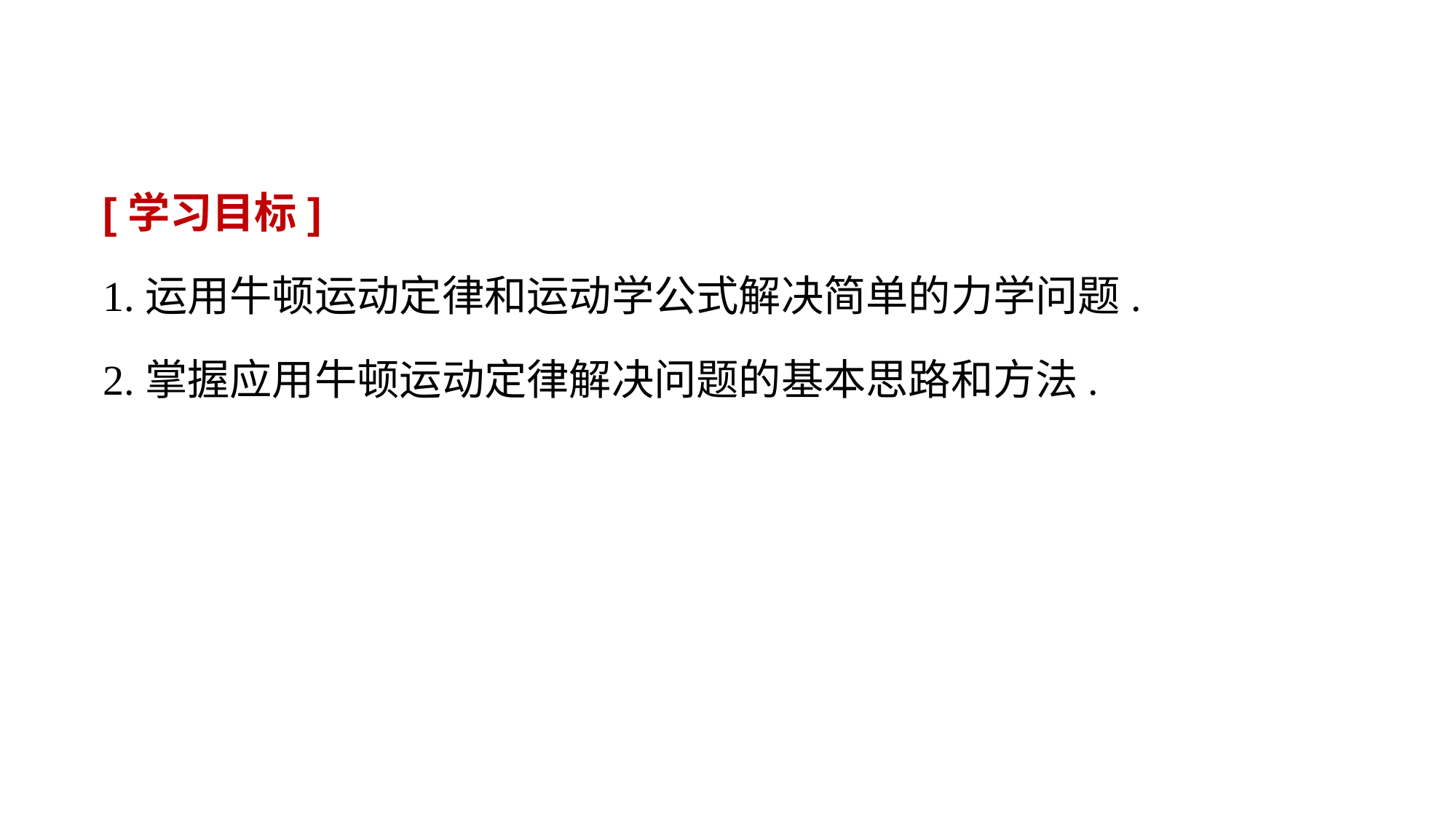

[学习目标]
1.运用牛顿运动定律和运动学公式解决简单的力学问题.
2.掌握应用牛顿运动定律解决问题的基本思路和方法.